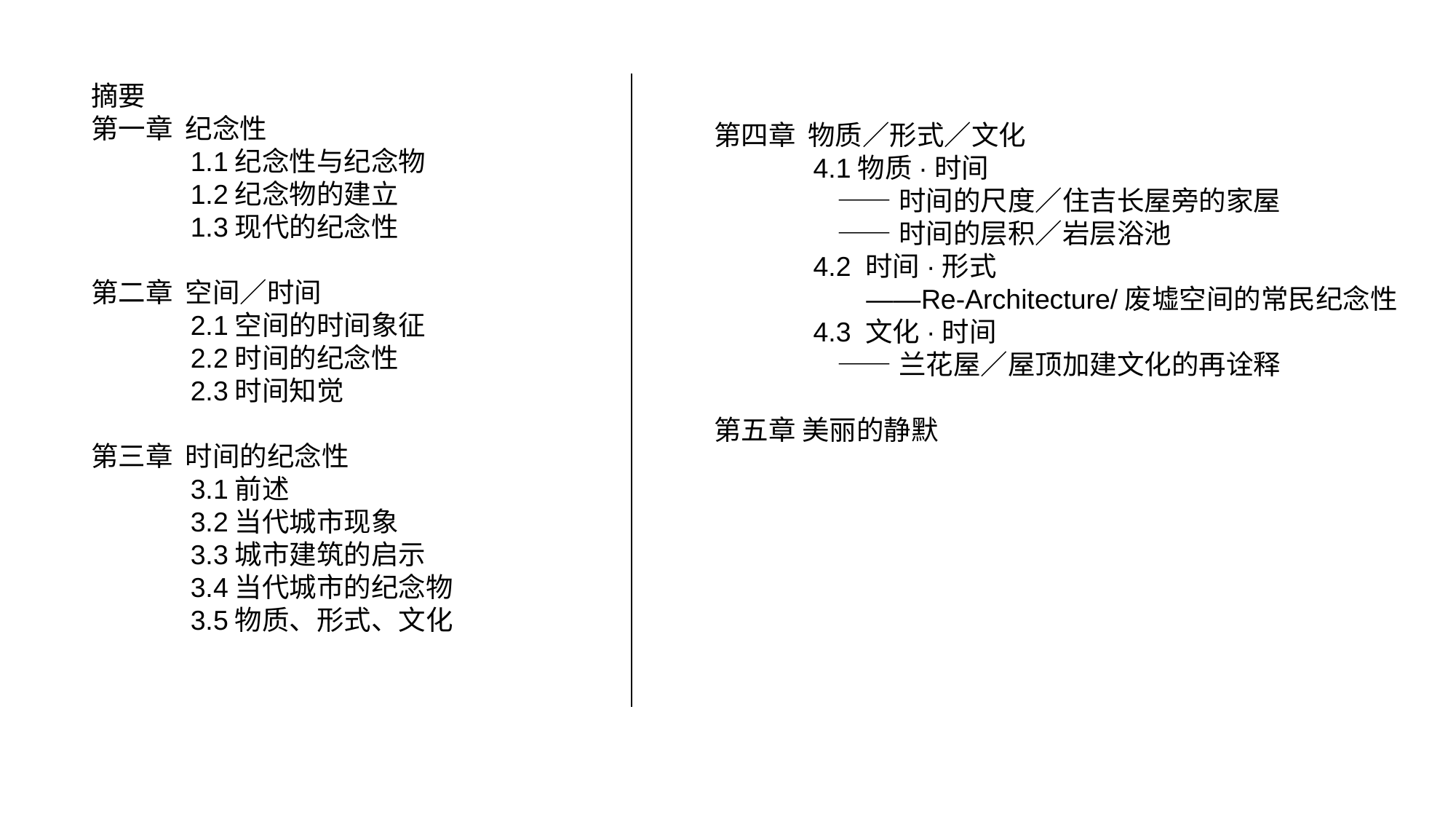

摘要
第一章  纪念性
             1.1纪念性与纪念物
             1.2纪念物的建立
             1.3现代的纪念性

第二章  空间／时间
             2.1空间的时间象征
             2.2时间的纪念性
             2.3时间知觉

第三章  时间的纪念性
             3.1前述
             3.2当代城市现象
             3.3城市建筑的启示
             3.4当代城市的纪念物
             3.5物质、形式、文化

第四章  物质／形式／文化
             4.1物质·时间
                    ——时间的尺度／住吉长屋旁的家屋
                    ——时间的层积／岩层浴池
             4.2 时间·形式
                    ——Re-Architecture/废墟空间的常民纪念性
             4.3 文化·时间
                    ——兰花屋／屋顶加建文化的再诠释

第五章 美丽的静默